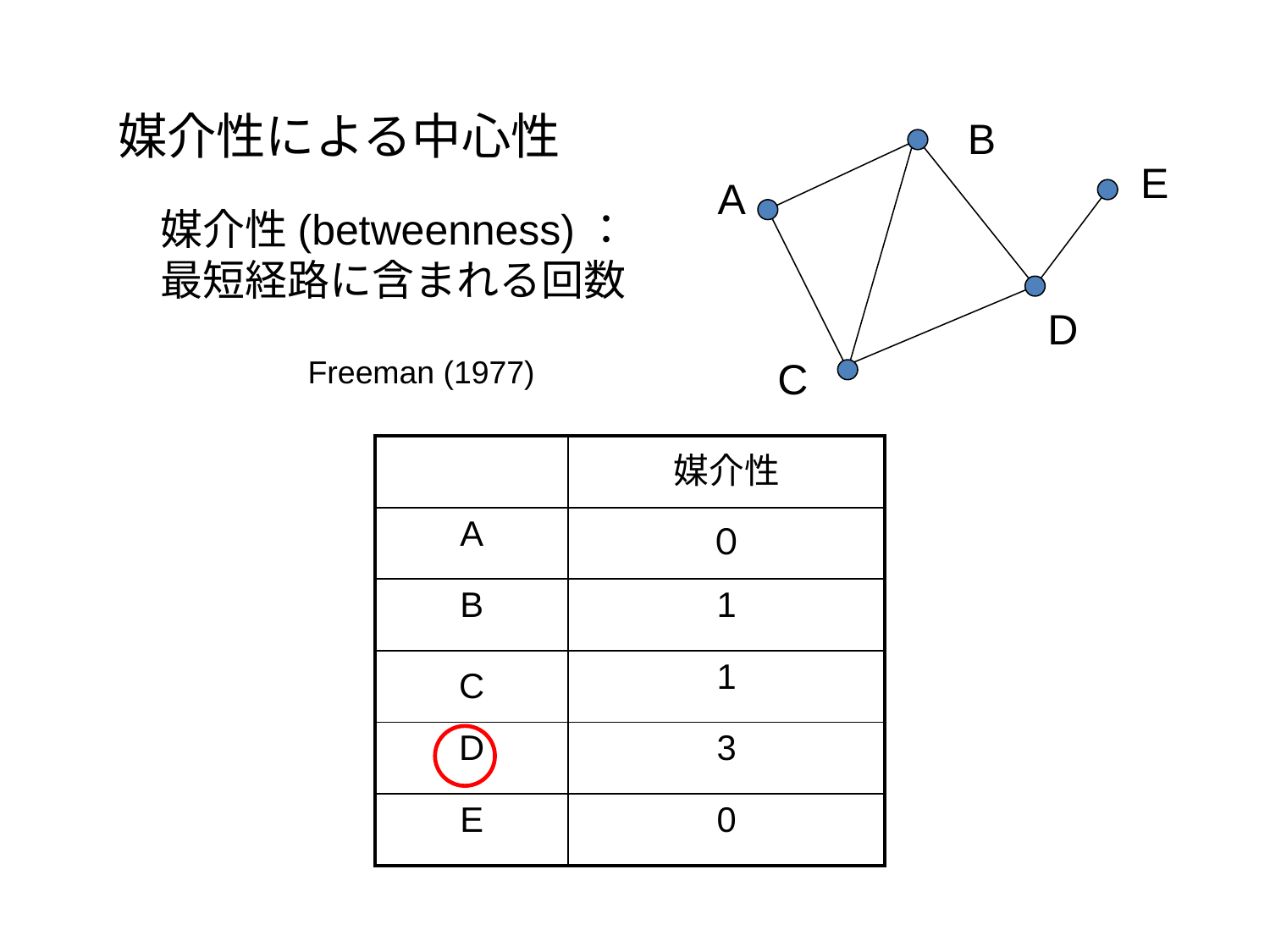

媒介性による中心性
B

E
A

媒介性(betweenness)：
最短経路に含まれる回数

D
Freeman (1977)
C

|  | 媒介性 |
| --- | --- |
| A | ０ |
| B | 1 |
| C | 1 |
| D | 3 |
| E | 0 |